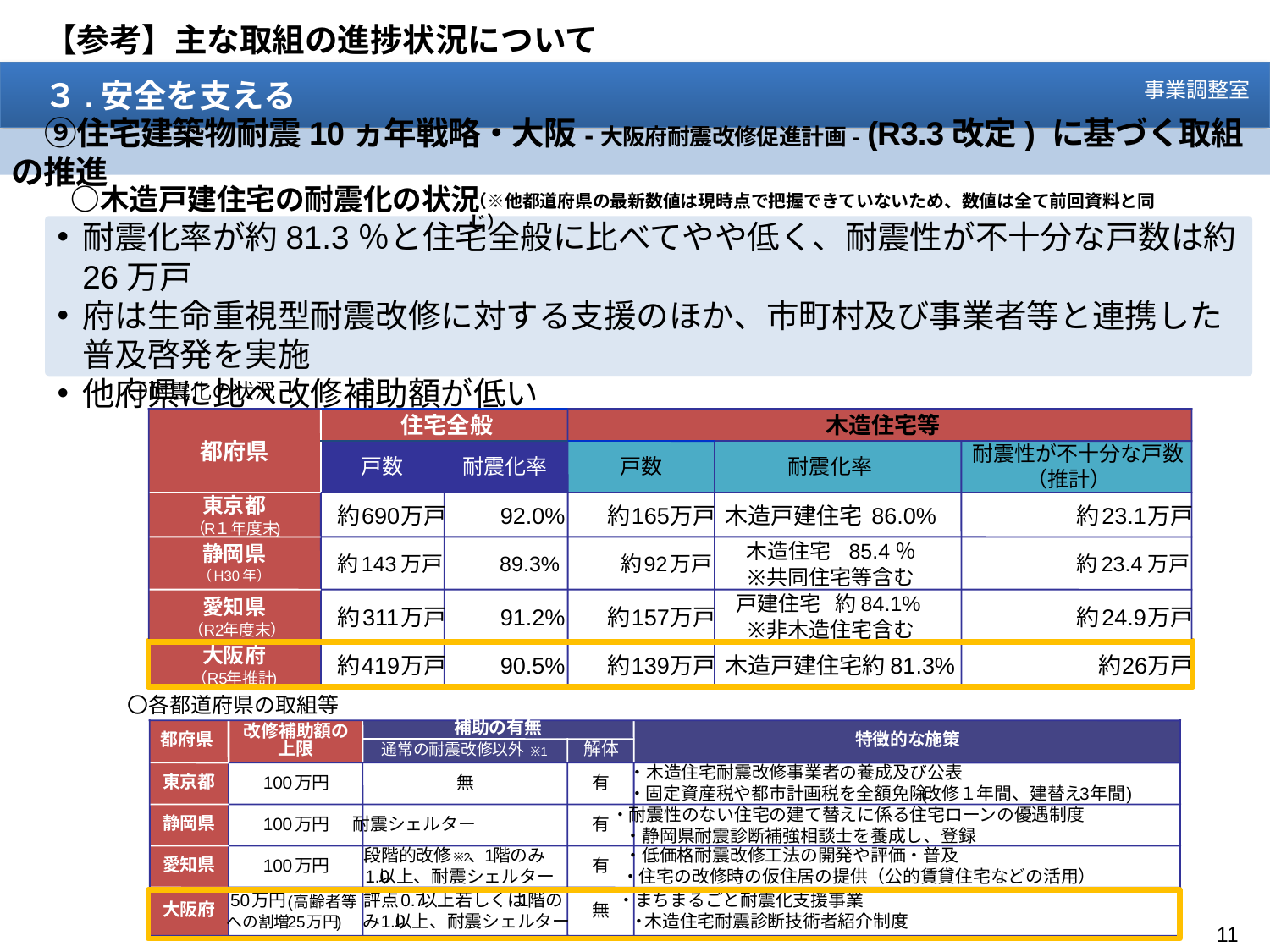

【参考】主な取組の進捗状況について
　３.安全を支える
事業調整室
　⑨住宅建築物耐震10ヵ年戦略・大阪-大阪府耐震改修促進計画- (R3.3改定) に基づく取組の推進
　　○木造戸建住宅の耐震化の状況
（※他都道府県の最新数値は現時点で把握できていないため、数値は全て前回資料と同じ）
耐震化率が約81.3％と住宅全般に比べてやや低く、耐震性が不十分な戸数は約26万戸
府は生命重視型耐震改修に対する支援のほか、市町村及び事業者等と連携した普及啓発を実施
他府県に比べ改修補助額が低い

〇耐震化の状況

住宅全般
木造住宅等
都府県

耐震性が不十分な戸数

戸数
耐震化率
戸数
耐震化率
（推計）
東京都

約
690
万戸
92.0%
約
165
万戸
木造戸建住宅
86.0%
約
23.1
万戸
（
R
１年度末
)

木造住宅
85.4
％
静岡県
約
143
万戸
89.3%
約
92
万戸
約
23.4
万戸
※
共同住宅等含む
（
H30
年）

戸建住宅
約
84.1%
愛知県
約
311
万戸
91.2%
約
157
万戸
約
24.9
万戸
※
非木造住宅含む
（
R2
年度末）
大阪府

約
419
万戸
90.5%
約
139
万戸
木造戸建住宅
約
81.3%
約
26
万戸
（
R5
年推計
)

〇各都道府県の取組等

補助の有無

改修補助額の

都府県
特徴的な施策
上限

解体

通常の耐震改修以外
※1
・木造住宅耐震改修事業者の養成及び公表

東京都
100
万円
無
有
・固定資産税や都市計画税を全額免除
(
改修１年間、建替え
3
年間
)
・耐震性のない住宅の建て替えに係る住宅ローンの優遇制度

静岡県
100
万円
耐震シェルター
有
・静岡県耐震診断補強相談士を養成し、登録
段階的改修
、
1
階のみ
・低価格耐震改修工法の開発や評価・普及

※2
愛知県
100
万円
有
1.0
以上、耐震シェルター
・住宅の改修時の仮住居の提供（公的賃貸住宅などの活用）

50
万円
評点
0.7
以上若しくは
1
階の
・まちまるごと耐震化支援事業
(
高齢者等
大阪府
無
み
1.0
以上、耐震シェルター
・
木造住宅耐震診断技術者紹介制度
への割増
25
万円
)

11